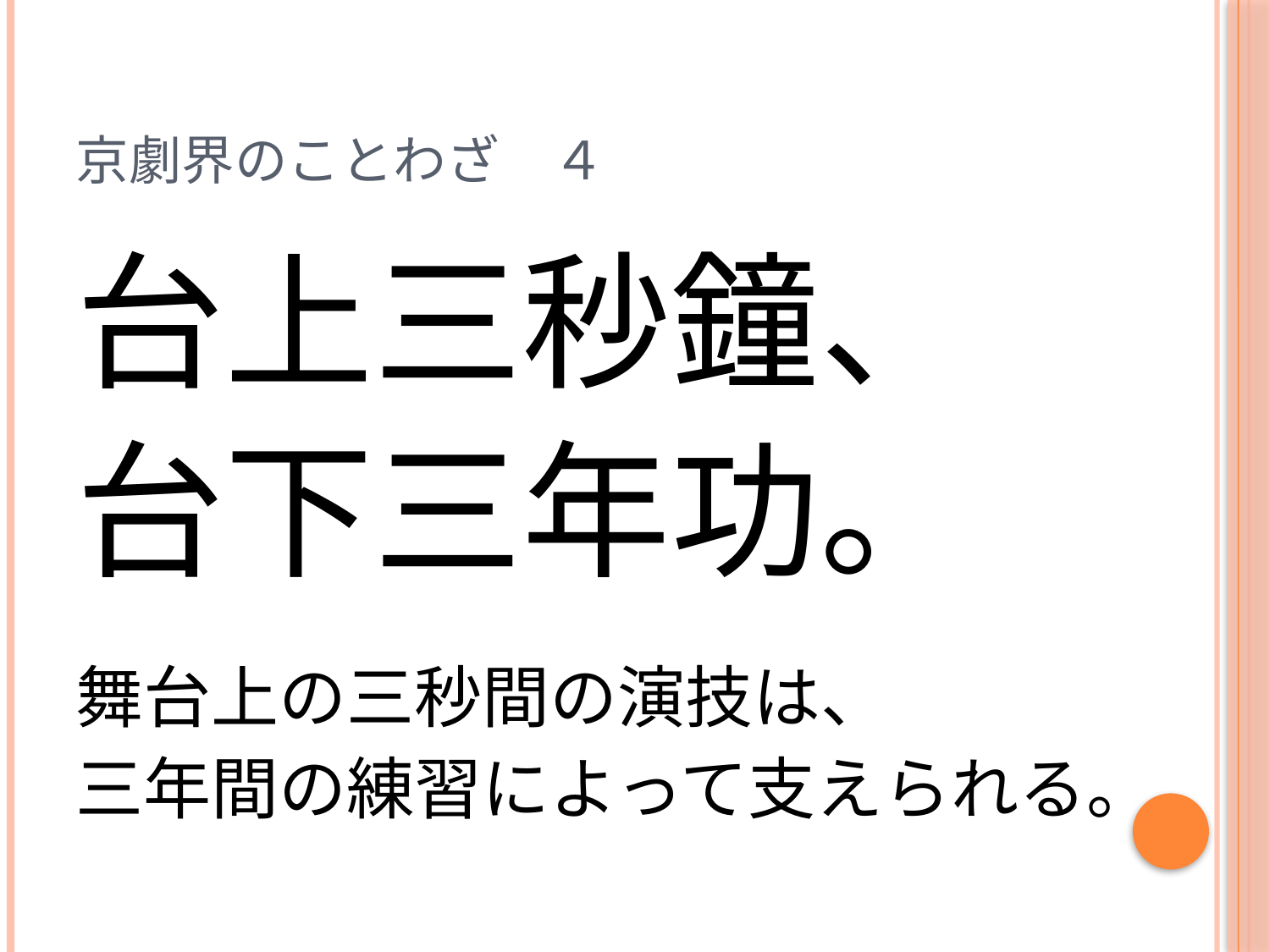

# 京劇界のことわざ　４
台上三秒鐘、
台下三年功。
舞台上の三秒間の演技は、
三年間の練習によって支えられる。